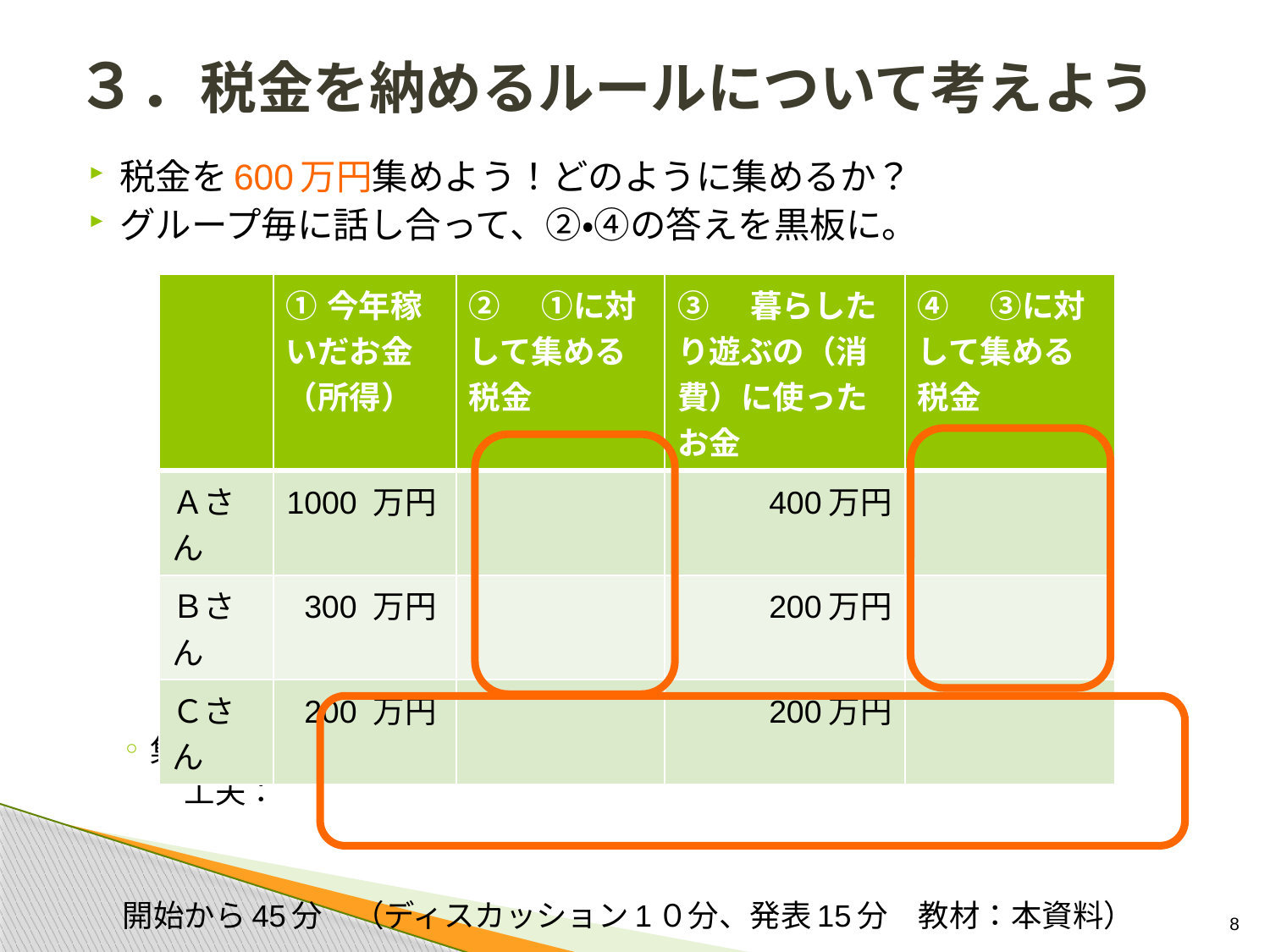

# ３．税金を納めるルールについて考えよう
税金を600万円集めよう！どのように集めるか？
グループ毎に話し合って、②・④の答えを黒板に。

集め方の
　　工夫：

開始から45分　（ディスカッション1０分、発表15分　教材：本資料）

|  | ①今年稼いだお金（所得） | ②　①に対して集める税金 | ③　暮らしたり遊ぶの（消費）に使ったお金 | ④　③に対して集める 税金 |
| --- | --- | --- | --- | --- |
| Ａさん | 1000 万円 |  | 400万円 |  |
| Ｂさん | 300 万円 |  | 200万円 |  |
| Ｃさん | 200 万円 |  | 200万円 |  |

8